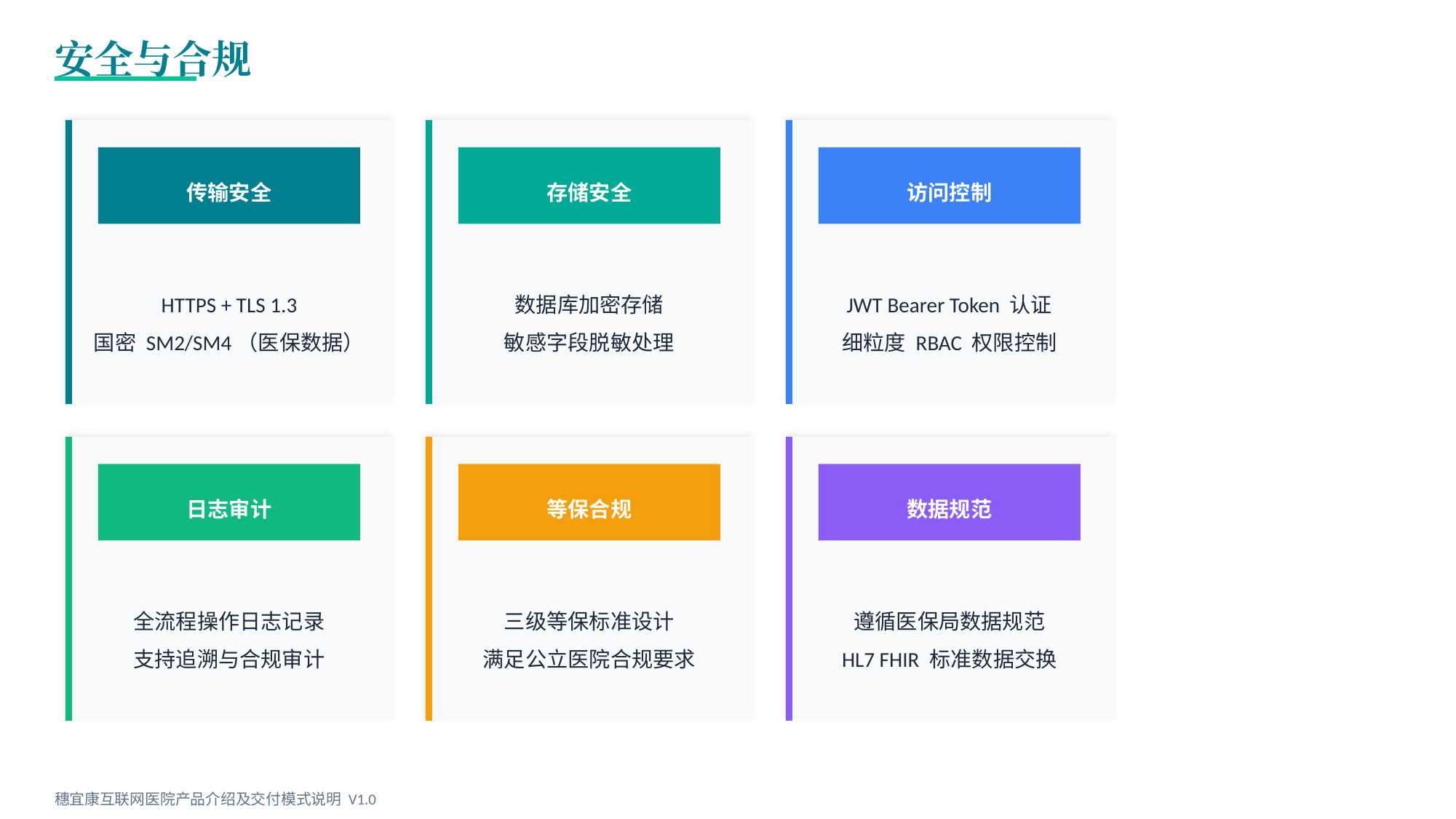

安全与合规

传输安全
存储安全
访问控制
HTTPS + TLS 1.3
国密 SM2/SM4（医保数据）
数据库加密存储
敏感字段脱敏处理
JWT Bearer Token 认证
细粒度 RBAC 权限控制

日志审计
等保合规
数据规范
全流程操作日志记录
支持追溯与合规审计
三级等保标准设计
满足公立医院合规要求
遵循医保局数据规范
HL7 FHIR 标准数据交换
穗宜康互联网医院产品介绍及交付模式说明 V1.0